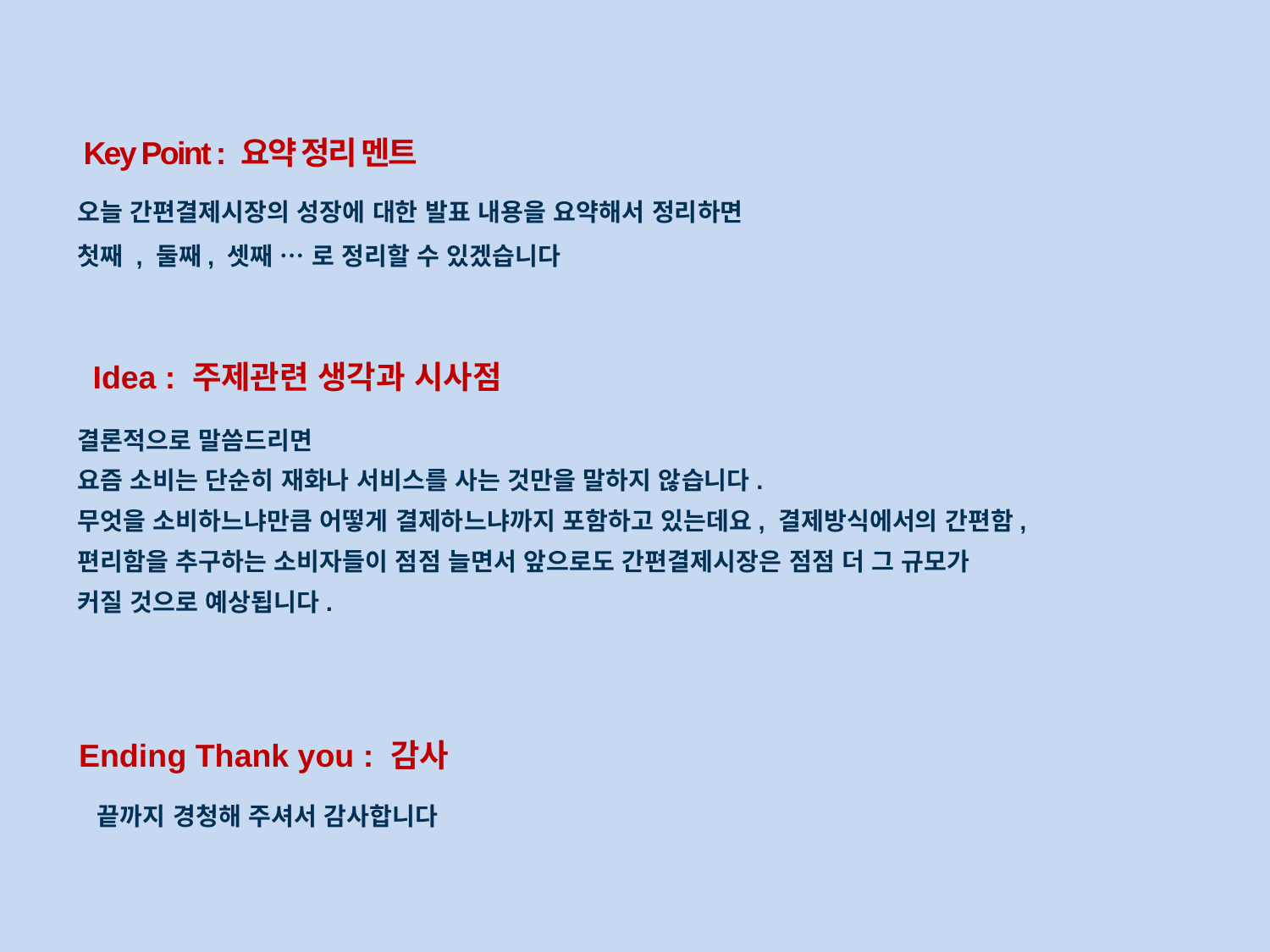

Key Point : 요약 정리 멘트
오늘 간편결제시장의 성장에 대한 발표 내용을 요약해서 정리하면
첫째 , 둘째, 셋째 … 로 정리할 수 있겠습니다
I​dea : 주제관련 생각과 시사점
결론적으로 말씀드리면
요즘 소비는 단순히 재화나 서비스를 사는 것만을 말하지 않습니다.
무엇을 소비하느냐만큼 어떻게 결제하느냐까지 포함하고 있는데요, 결제방식에서의 간편함, 편리함을 추구하는 소비자들이 점점 늘면서 앞으로도 간편결제시장은 점점 더 그 규모가
커질 것으로 예상됩니다.
Ending Thank you : 감사
끝까지 경청해 주셔서 감사합니다